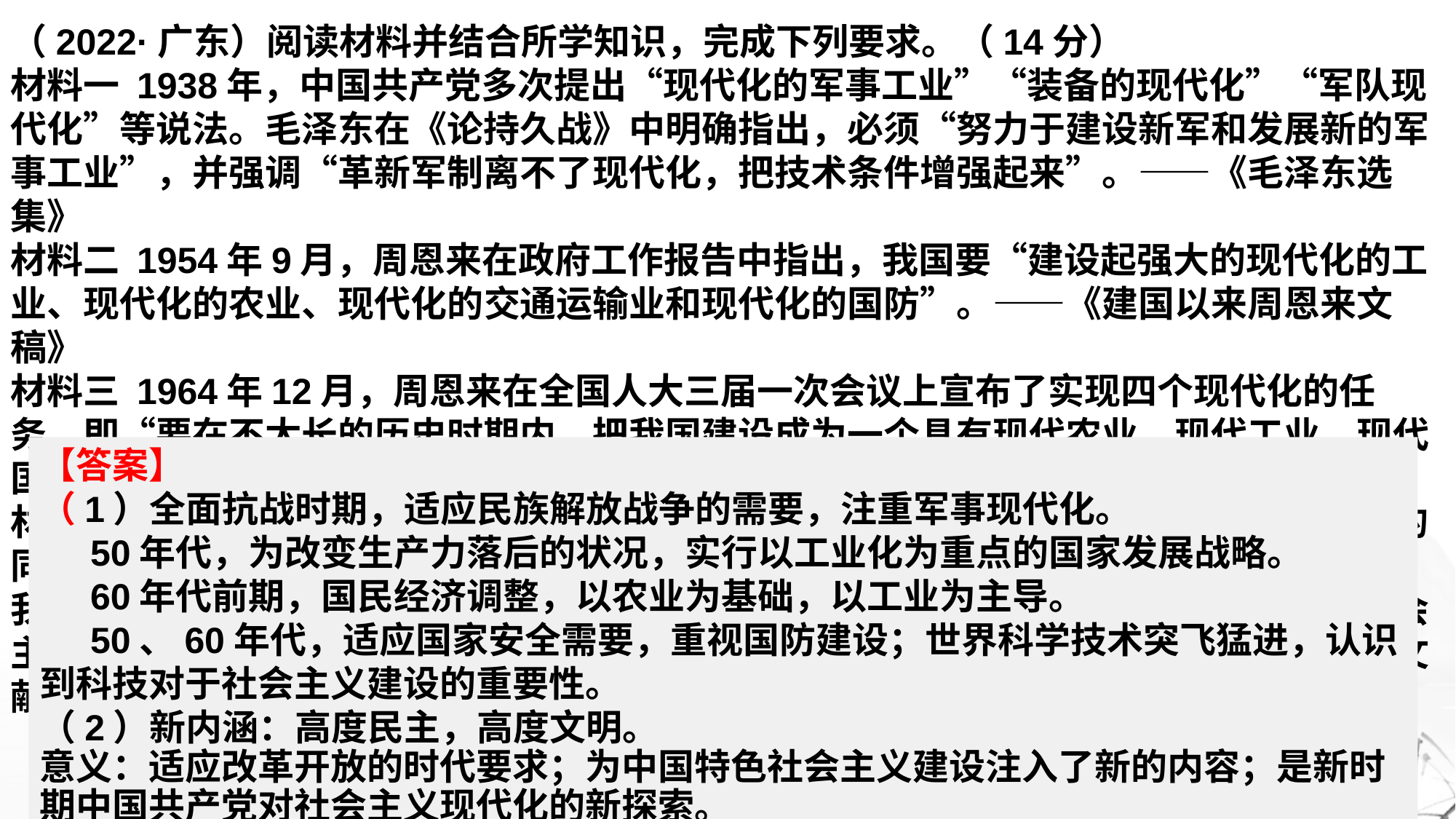

（2022·广东）阅读材料并结合所学知识，完成下列要求。（14分）
材料一 1938年，中国共产党多次提出“现代化的军事工业”“装备的现代化”“军队现代化”等说法。毛泽东在《论持久战》中明确指出，必须“努力于建设新军和发展新的军事工业”，并强调“革新军制离不了现代化，把技术条件增强起来”。——《毛泽东选集》
材料二 1954年9月，周恩来在政府工作报告中指出，我国要“建设起强大的现代化的工业、现代化的农业、现代化的交通运输业和现代化的国防”。——《建国以来周恩来文稿》
材料三 1964年12月，周恩来在全国人大三届一次会议上宣布了实现四个现代化的任务，即“要在不太长的历史时期内，把我国建设成为一个具有现代农业，现代工业，现代国防和现代科学技术的社会主义强国”。                   ——《周恩来选集》
材料四 1979年9月，叶剑英在讲话中指出：“我们要在改革和完善社会主义经济制度的同时，改革和完善社会主义政治制度，发展高度的社会主义民主和完备的社会主义法制。我们要在建设高度物质文明的同时……建设高度的社会主义精神文明。这些都是我们社会主义现代化的重要目标，也是实现四个现代化的必要条件。”——《三中全会以来重要文献选编》
（1）结合时代背景，简析材料一、二、三中“现代化”内容变化的原因。（8分）
（2）指出材料四中“现代化”目标的新内涵，并简述其意义。（6分）
【答案】
（1）全面抗战时期，适应民族解放战争的需要，注重军事现代化。
     50年代，为改变生产力落后的状况，实行以工业化为重点的国家发展战略。
     60年代前期，国民经济调整，以农业为基础，以工业为主导。
     50、60年代，适应国家安全需要，重视国防建设；世界科学技术突飞猛进，认识到科技对于社会主义建设的重要性。
（2）新内涵：高度民主，高度文明。
意义：适应改革开放的时代要求；为中国特色社会主义建设注入了新的内容；是新时期中国共产党对社会主义现代化的新探索。